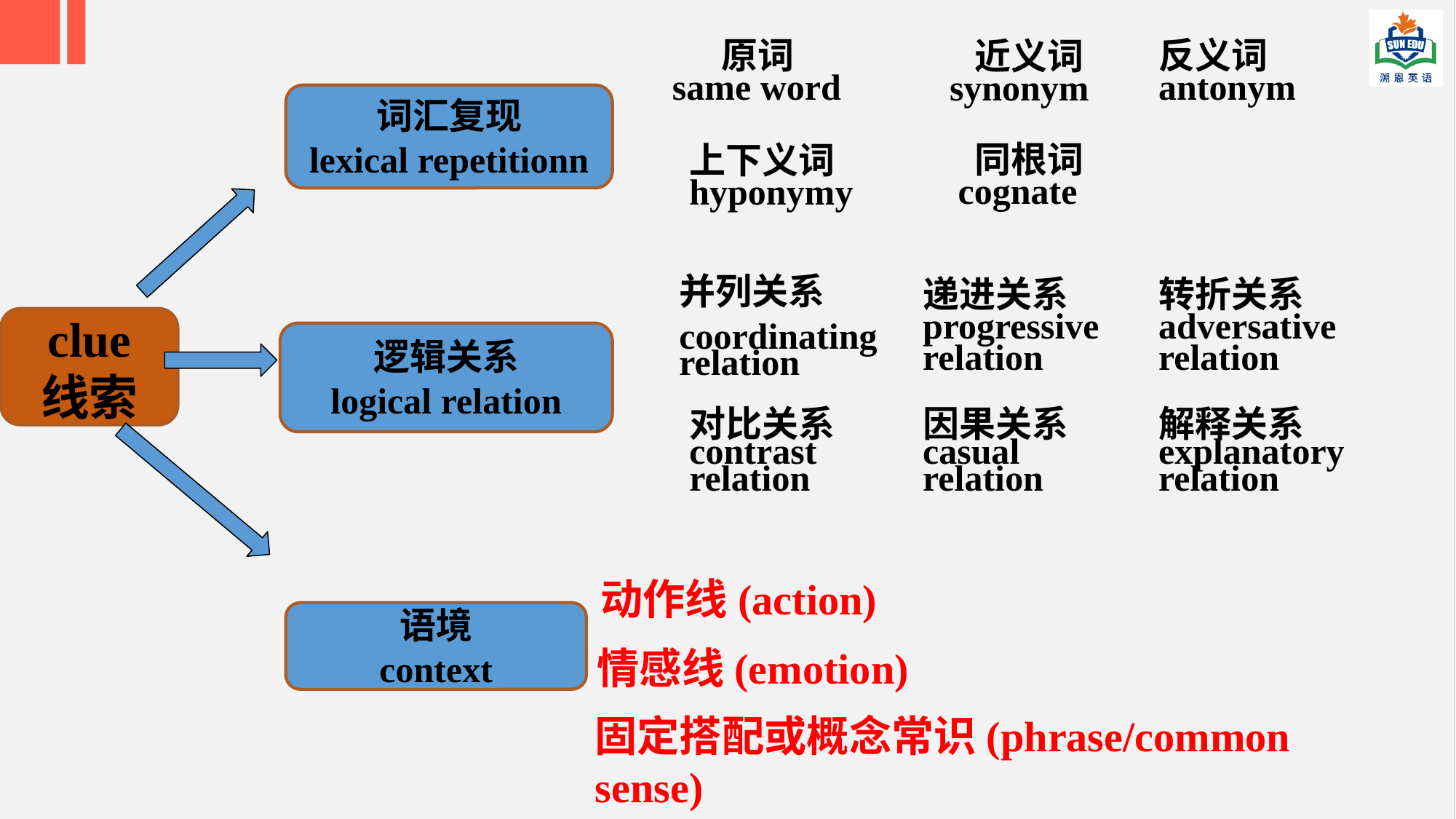

原词
 same word
反义词
antonym
  近义词
synonym
词汇复现
lexical repetitionn
 同根词
cognate
上下义词
hyponymy

并列关系
coordinating relation
递进关系
progressive
relation
转折关系
adversative
relation
clue
线索
逻辑关系
logical relation

对比关系
contrast
relation
因果关系
casual
relation
解释关系
explanatory
relation

动作线(action)
语境
context
情感线(emotion)
固定搭配或概念常识(phrase/common sense)